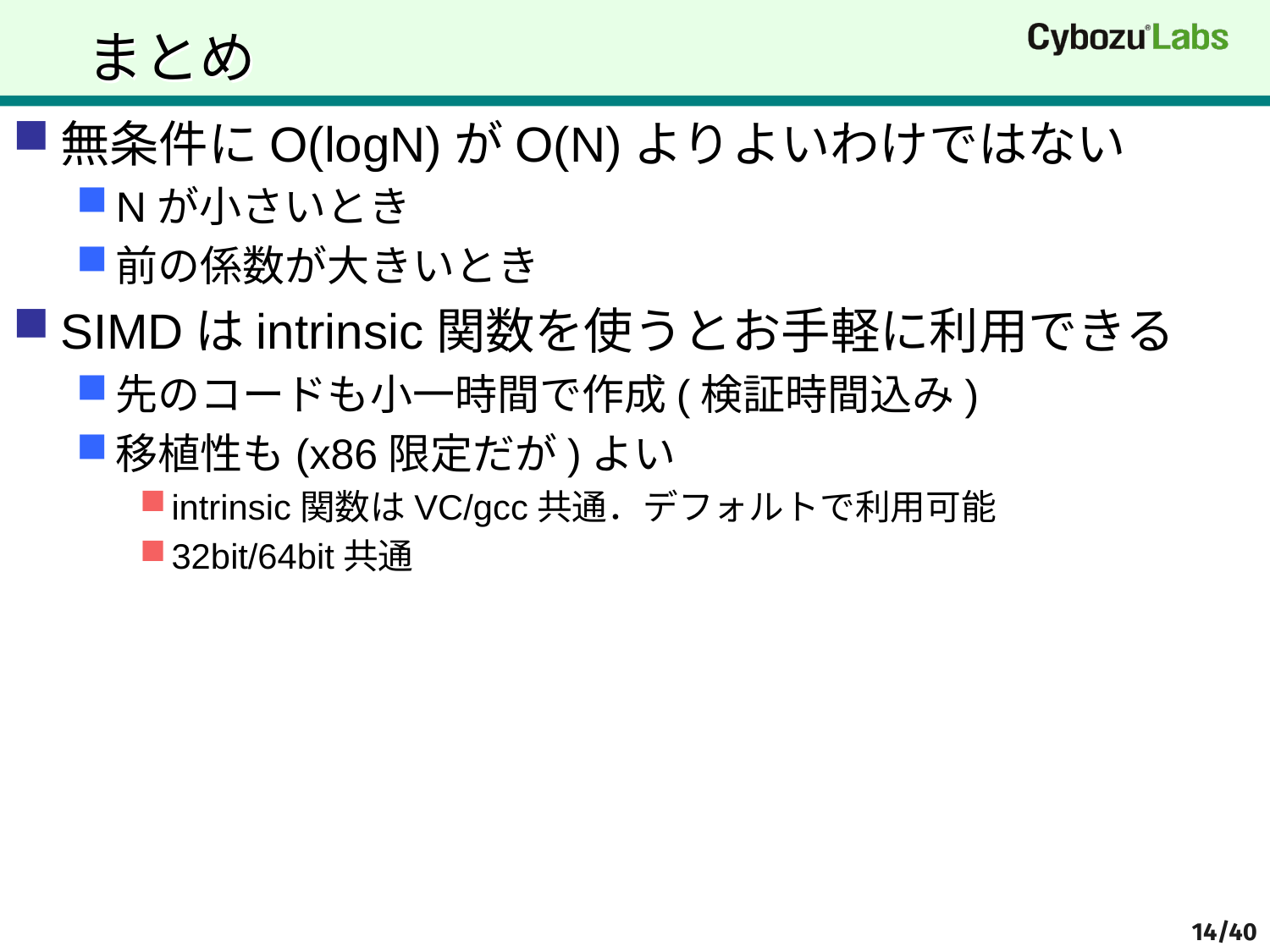

# まとめ
無条件にO(logN)がO(N)よりよいわけではない
Nが小さいとき
前の係数が大きいとき
SIMDはintrinsic関数を使うとお手軽に利用できる
先のコードも小一時間で作成(検証時間込み)
移植性も(x86限定だが)よい
intrinsic関数はVC/gcc共通．デフォルトで利用可能
32bit/64bit共通

14/40